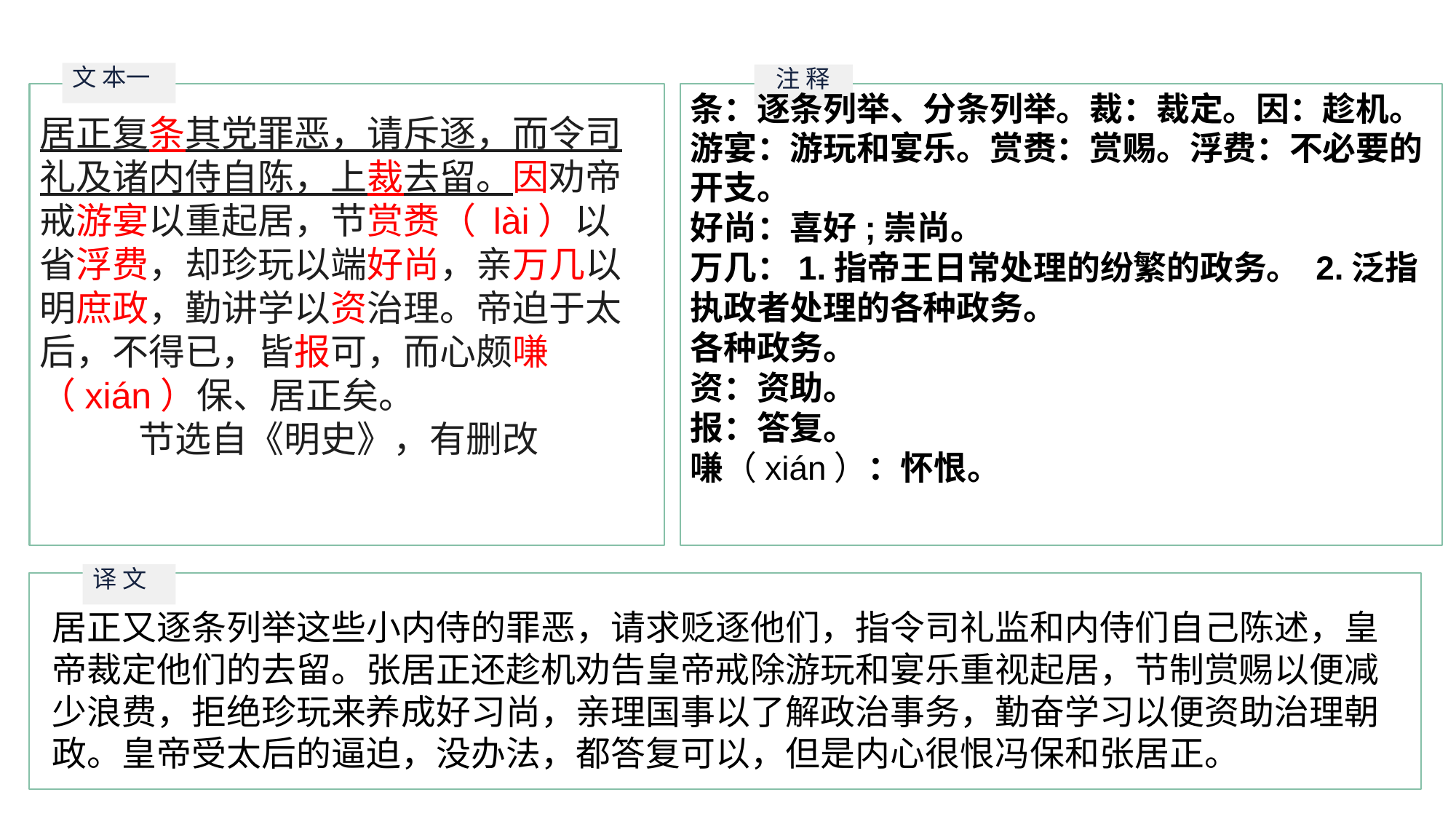

文言文阅读
文 本一

注 释

条：逐条列举、分条列举。裁：裁定。因：趁机。
游宴：游玩和宴乐。赏赉：赏赐。浮费：不必要的开支。
好尚：喜好;崇尚。
万几：1.指帝王日常处理的纷繁的政务。 2.泛指执政者处理的各种政务。
各种政务。
资：资助。
报：答复。
嗛（xián）：怀恨。

居正复条其党罪恶，请斥逐，而令司礼及诸内侍自陈，上裁去留。因劝帝戒游宴以重起居，节赏赉（ lài）以省浮费，却珍玩以端好尚，亲万几以明庶政，勤讲学以资治理。帝迫于太后，不得已，皆报可，而心颇嗛（xián）保、居正矣。
           节选自《明史》，有删改
译 文

居正又逐条列举这些小内侍的罪恶，请求贬逐他们，指令司礼监和内侍们自己陈述，皇帝裁定他们的去留。张居正还趁机劝告皇帝戒除游玩和宴乐重视起居，节制赏赐以便减少浪费，拒绝珍玩来养成好习尚，亲理国事以了解政治事务，勤奋学习以便资助治理朝政。皇帝受太后的逼迫，没办法，都答复可以，但是内心很恨冯保和张居正。